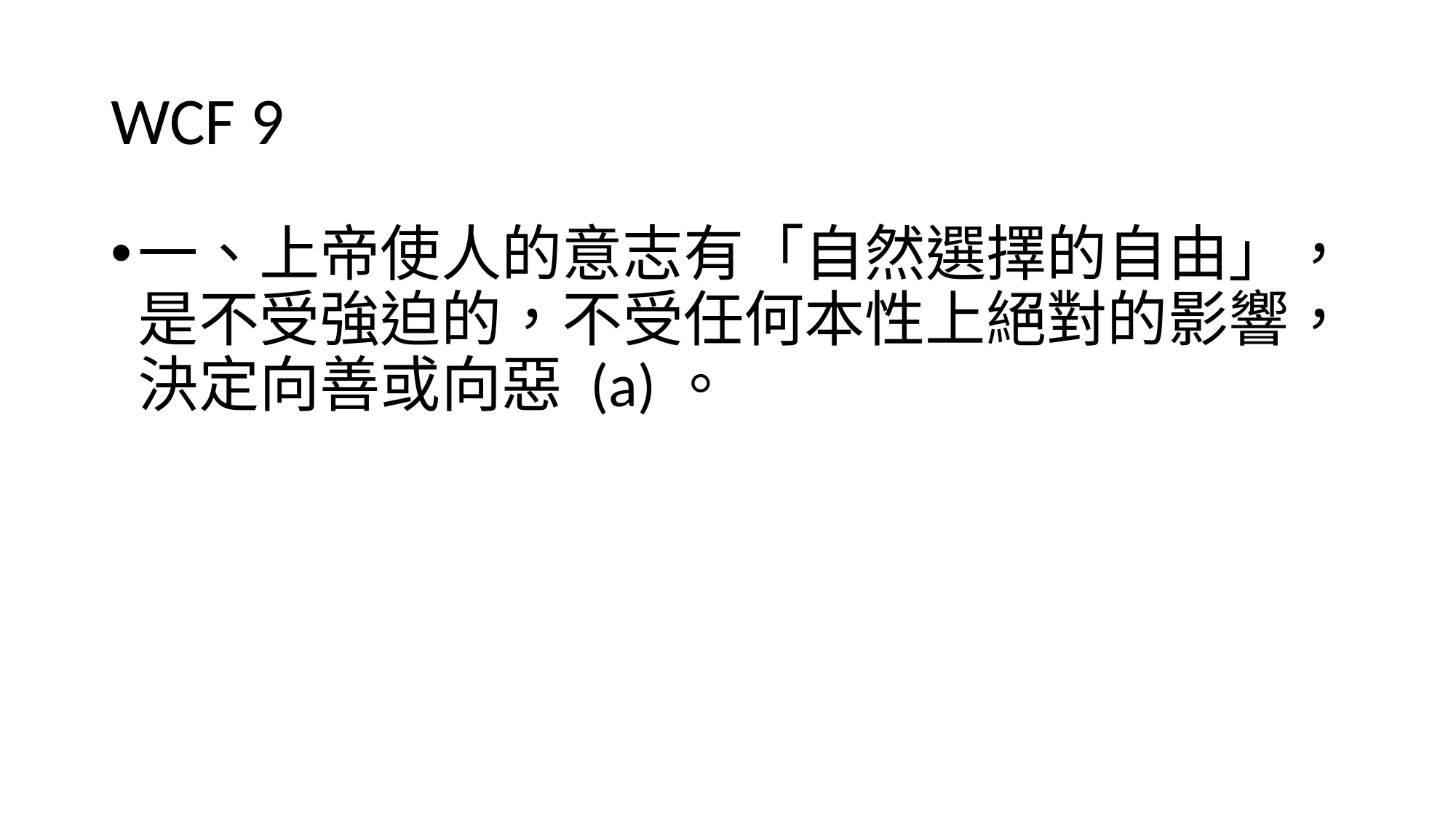

# WCF 9
一、上帝使人的意志有「自然選擇的自由」，是不受強迫的，不受任何本性上絕對的影響，決定向善或向惡 (a)。